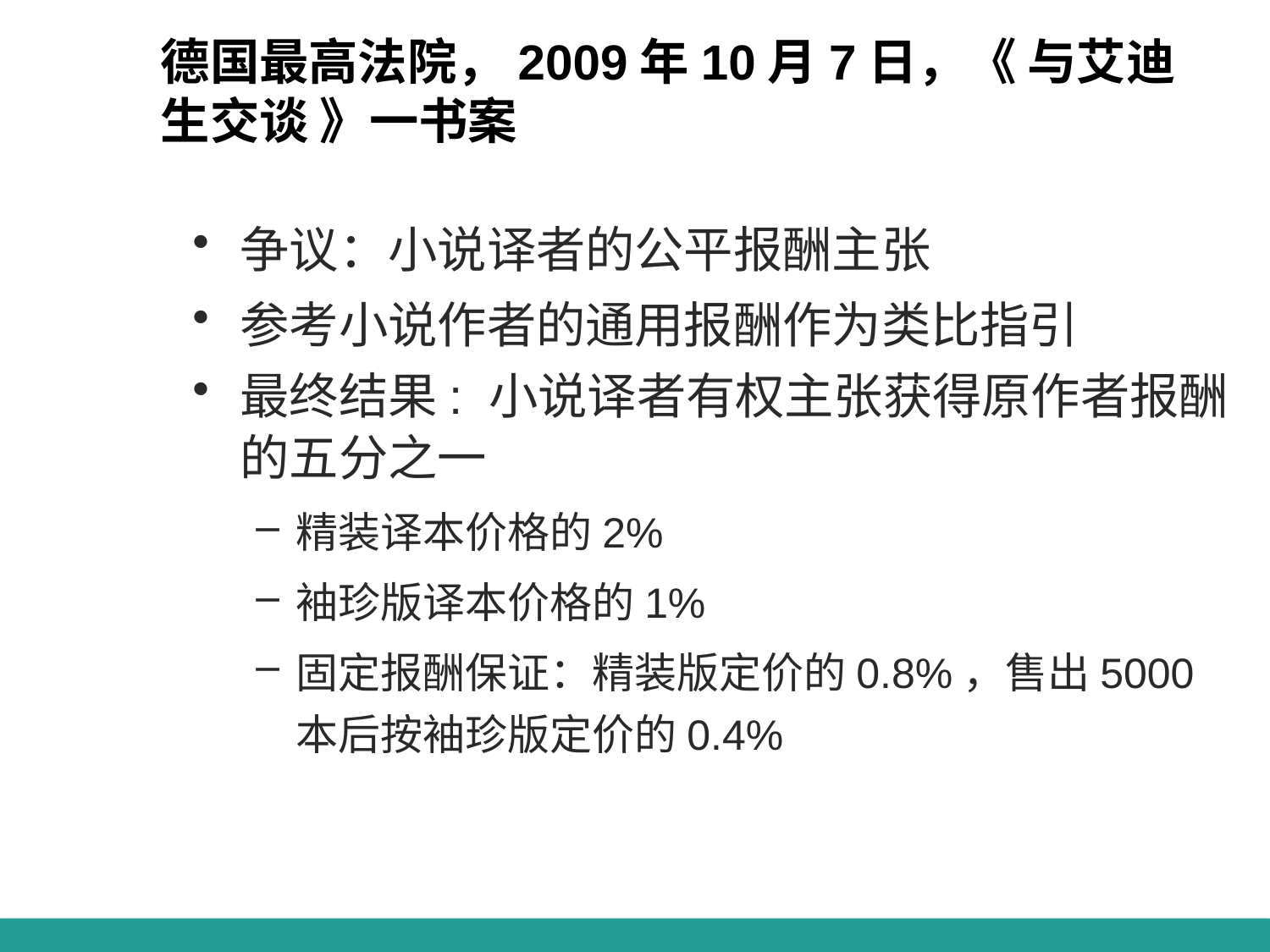

# 德国最高法院，2009年10月7日，《 与艾迪生交谈 》一书案
争议：小说译者的公平报酬主张
参考小说作者的通用报酬作为类比指引
最终结果: 小说译者有权主张获得原作者报酬的五分之一
精装译本价格的2%
袖珍版译本价格的1%
固定报酬保证：精装版定价的0.8%，售出5000本后按袖珍版定价的0.4%